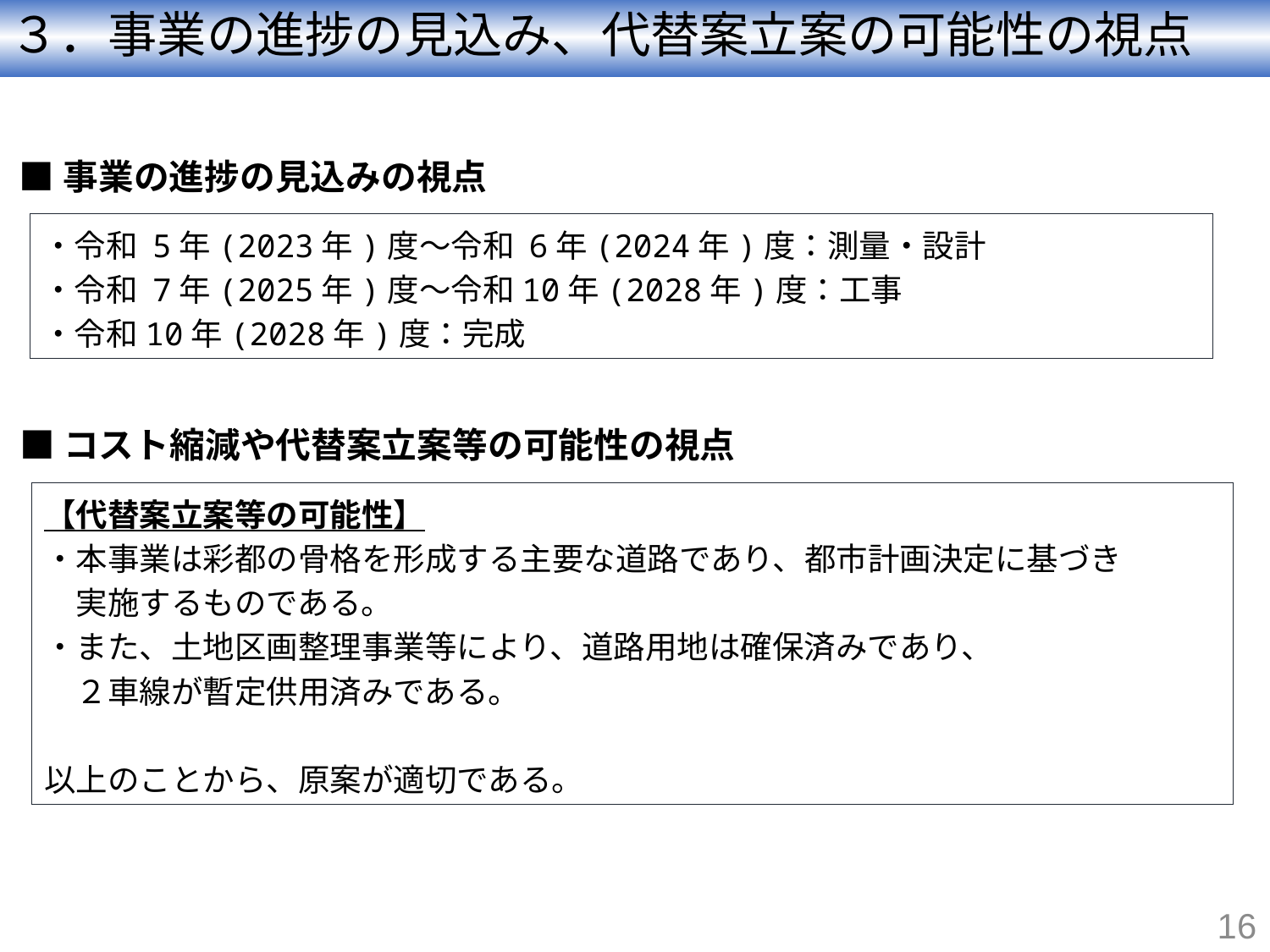

# ３．事業の進捗の見込み、代替案立案の可能性の視点
■事業の進捗の見込みの視点
・令和 5年(2023年)度～令和 6年(2024年)度：測量・設計
・令和 7年(2025年)度～令和10年(2028年)度：工事
・令和10年(2028年)度：完成
■コスト縮減や代替案立案等の可能性の視点
【代替案立案等の可能性】
・本事業は彩都の骨格を形成する主要な道路であり、都市計画決定に基づき
　実施するものである。
・また、土地区画整理事業等により、道路用地は確保済みであり、
　２車線が暫定供用済みである。

以上のことから、原案が適切である。
16